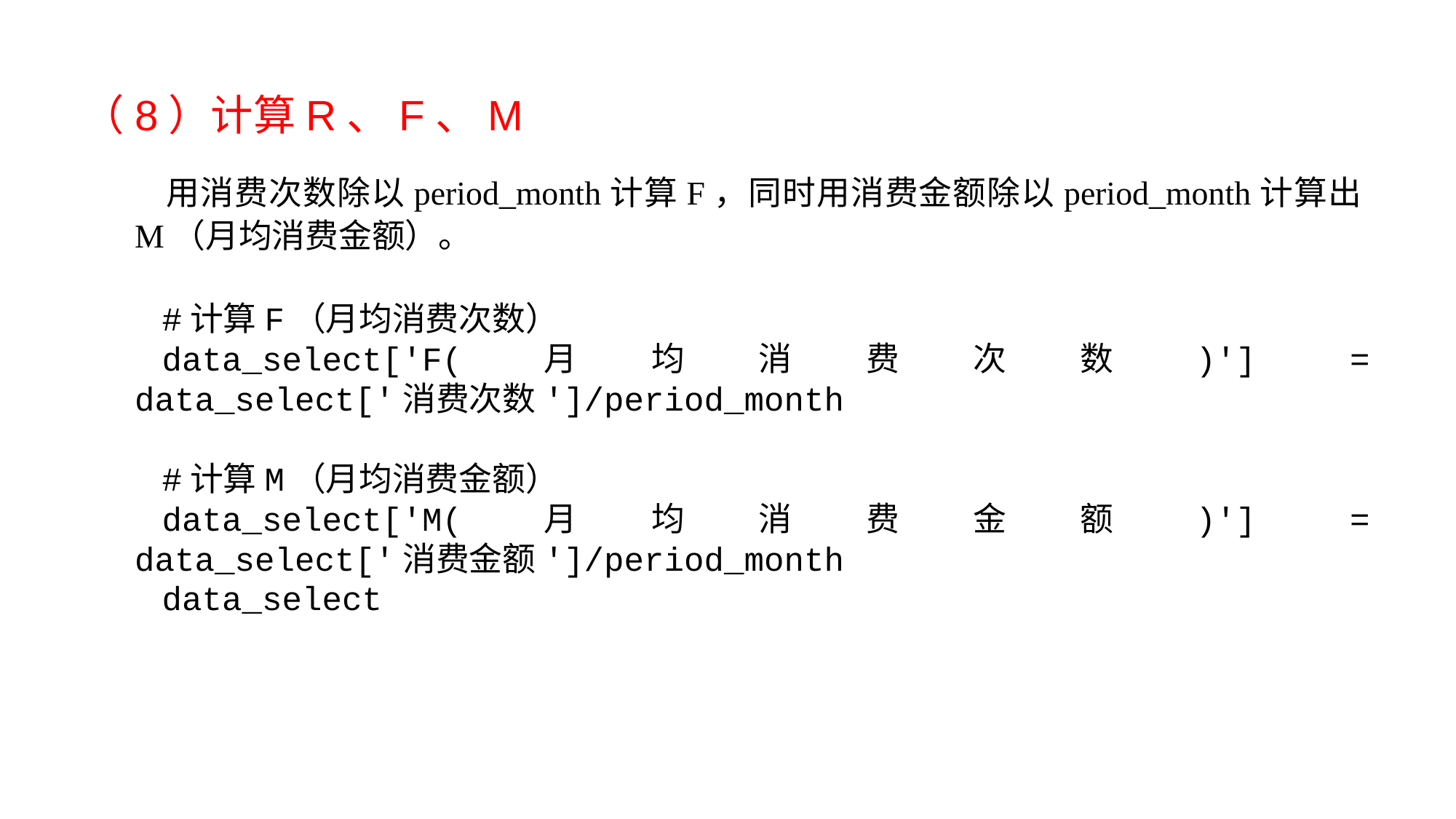

（8）计算R、F、M
用消费次数除以period_month计算F，同时用消费金额除以period_month计算出M（月均消费金额）。

#计算F（月均消费次数）
data_select['F(月均消费次数)'] = data_select['消费次数']/period_month

#计算M（月均消费金额）
data_select['M(月均消费金额)'] = data_select['消费金额']/period_month
data_select
TEXT  add here
TEXT  add here
TEXT  add here